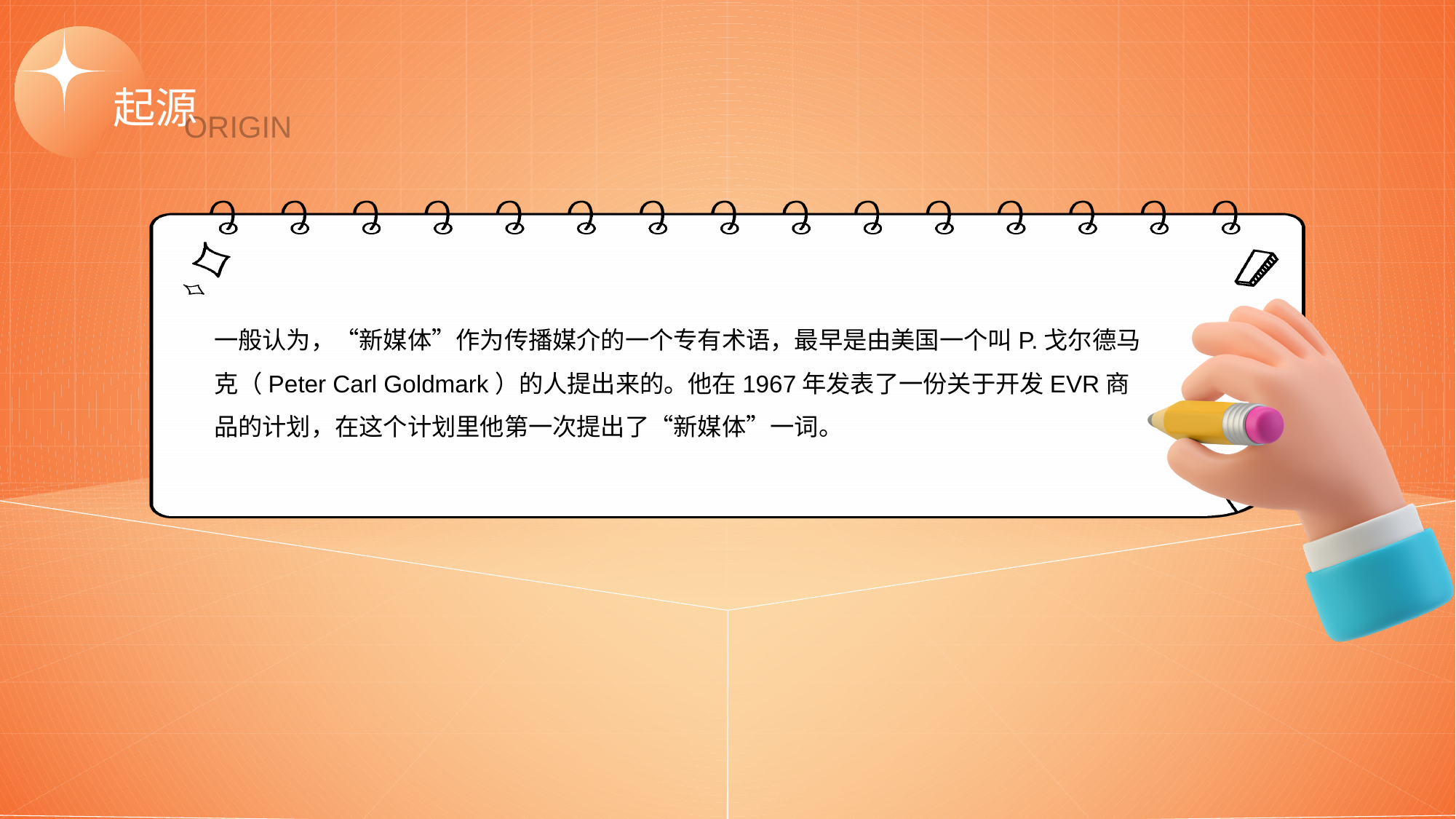

起源
ORIGIN
一般认为，“新媒体”作为传播媒介的一个专有术语，最早是由美国一个叫P.戈尔德马克（Peter Carl Goldmark）的人提出来的。他在1967年发表了一份关于开发EVR商品的计划，在这个计划里他第一次提出了“新媒体”一词。